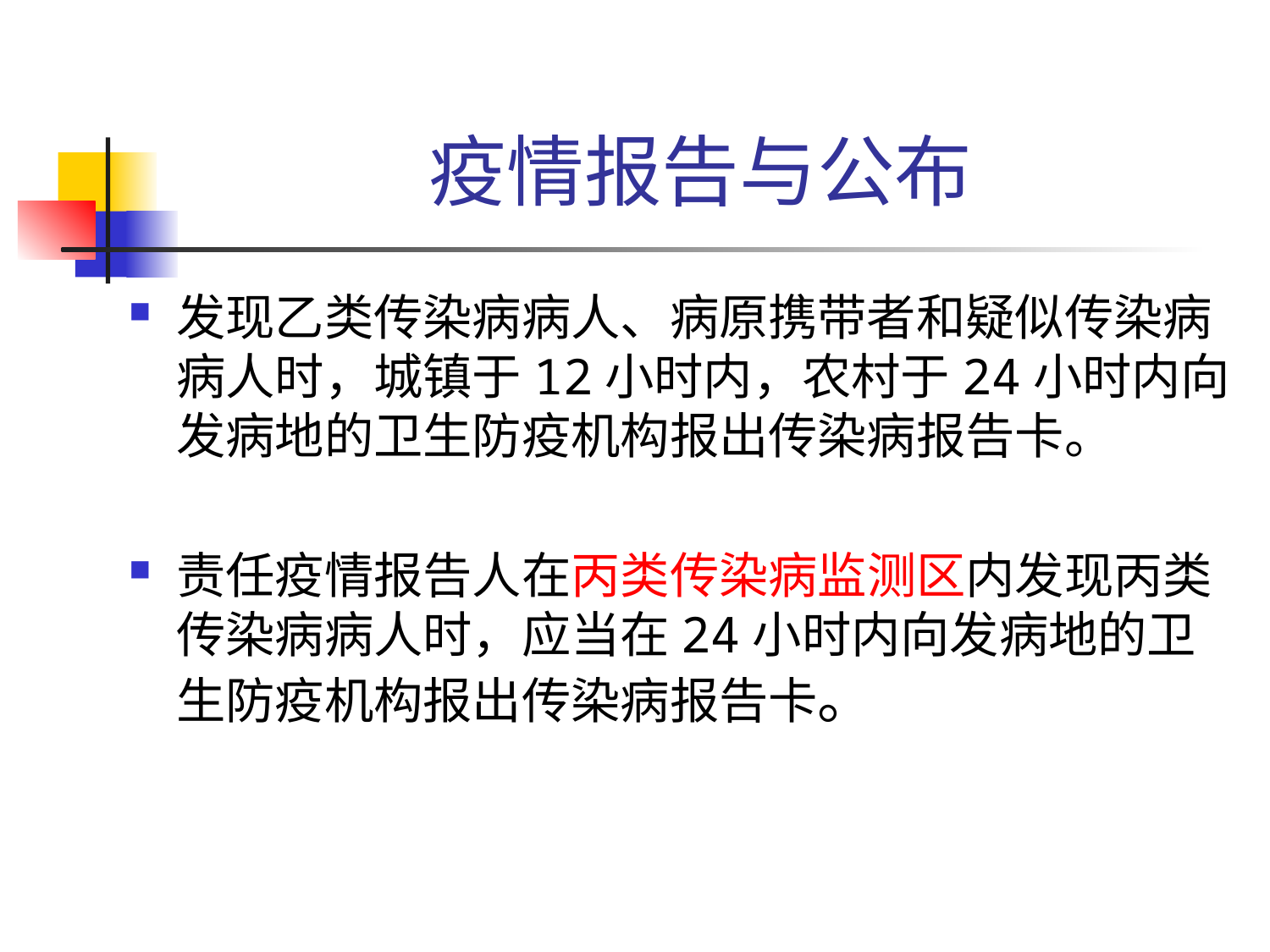

# 疫情报告与公布
发现乙类传染病病人、病原携带者和疑似传染病病人时，城镇于12小时内，农村于24小时内向发病地的卫生防疫机构报出传染病报告卡。

责任疫情报告人在丙类传染病监测区内发现丙类传染病病人时，应当在24小时内向发病地的卫生防疫机构报出传染病报告卡。